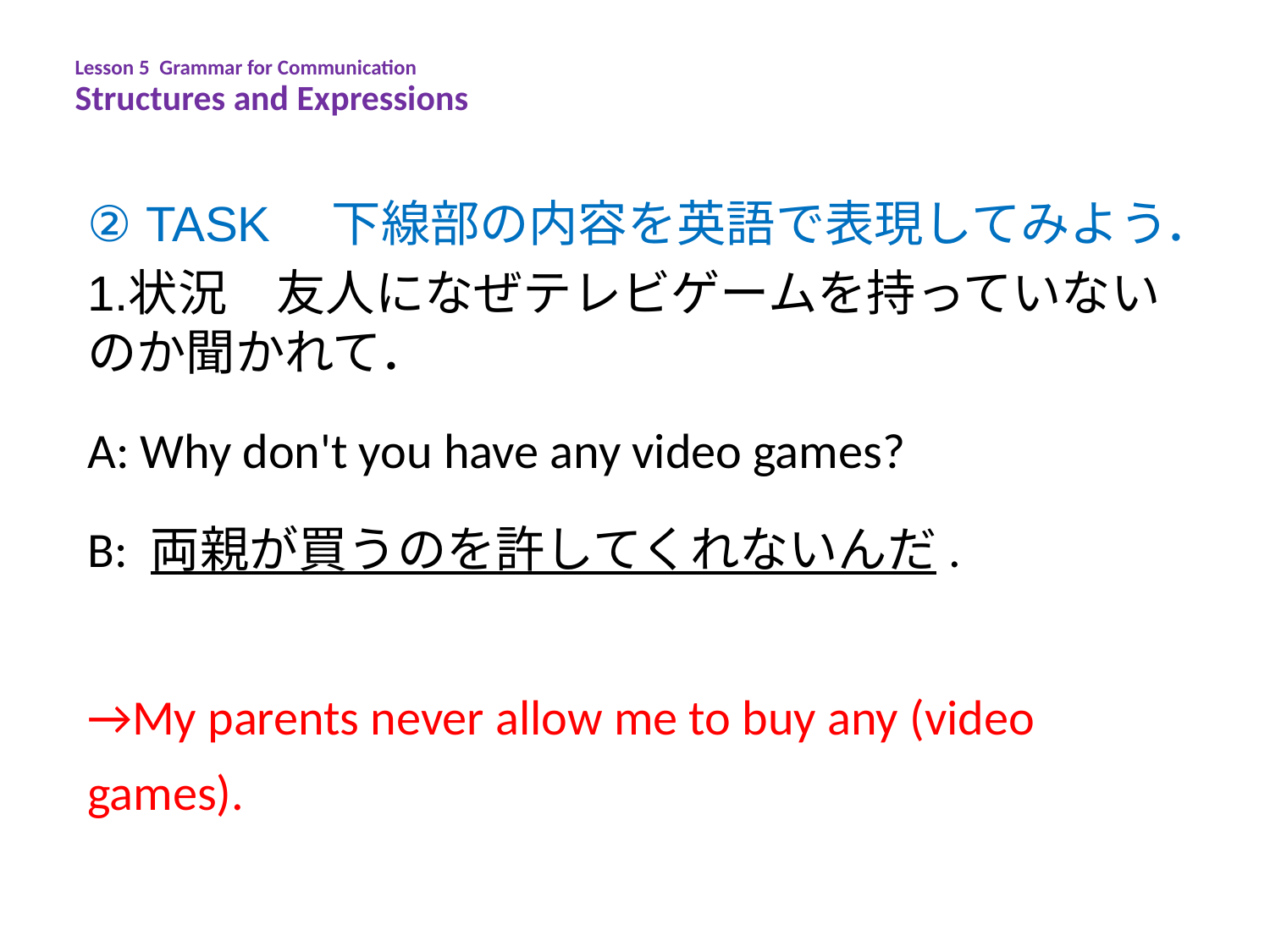

Lesson 5  Grammar for Communication
Structures and Expressions
② TASK　下線部の内容を英語で表現してみよう．
状況　友人になぜテレビゲームを持っていないのか聞かれて．
A: Why don't you have any video games?
B: 両親が買うのを許してくれないんだ.

→My parents never allow me to buy any (video
games).